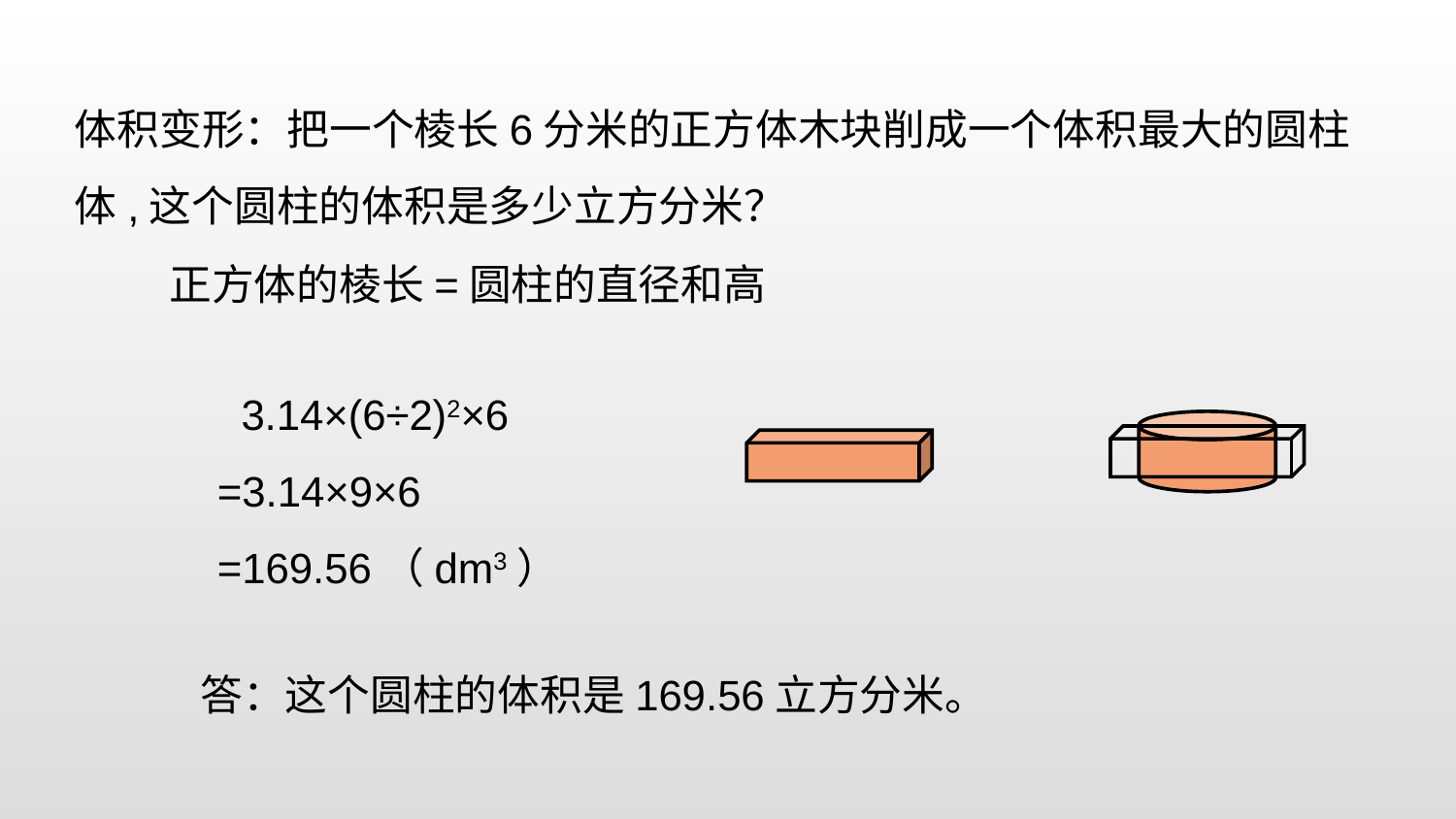

体积变形：把一个棱长6分米的正方体木块削成一个体积最大的圆柱体,这个圆柱的体积是多少立方分米？
正方体的棱长=圆柱的直径和高
  3.14×(6÷2)2×6
=3.14×9×6
=169.56（dm3）

答：这个圆柱的体积是169.56立方分米。